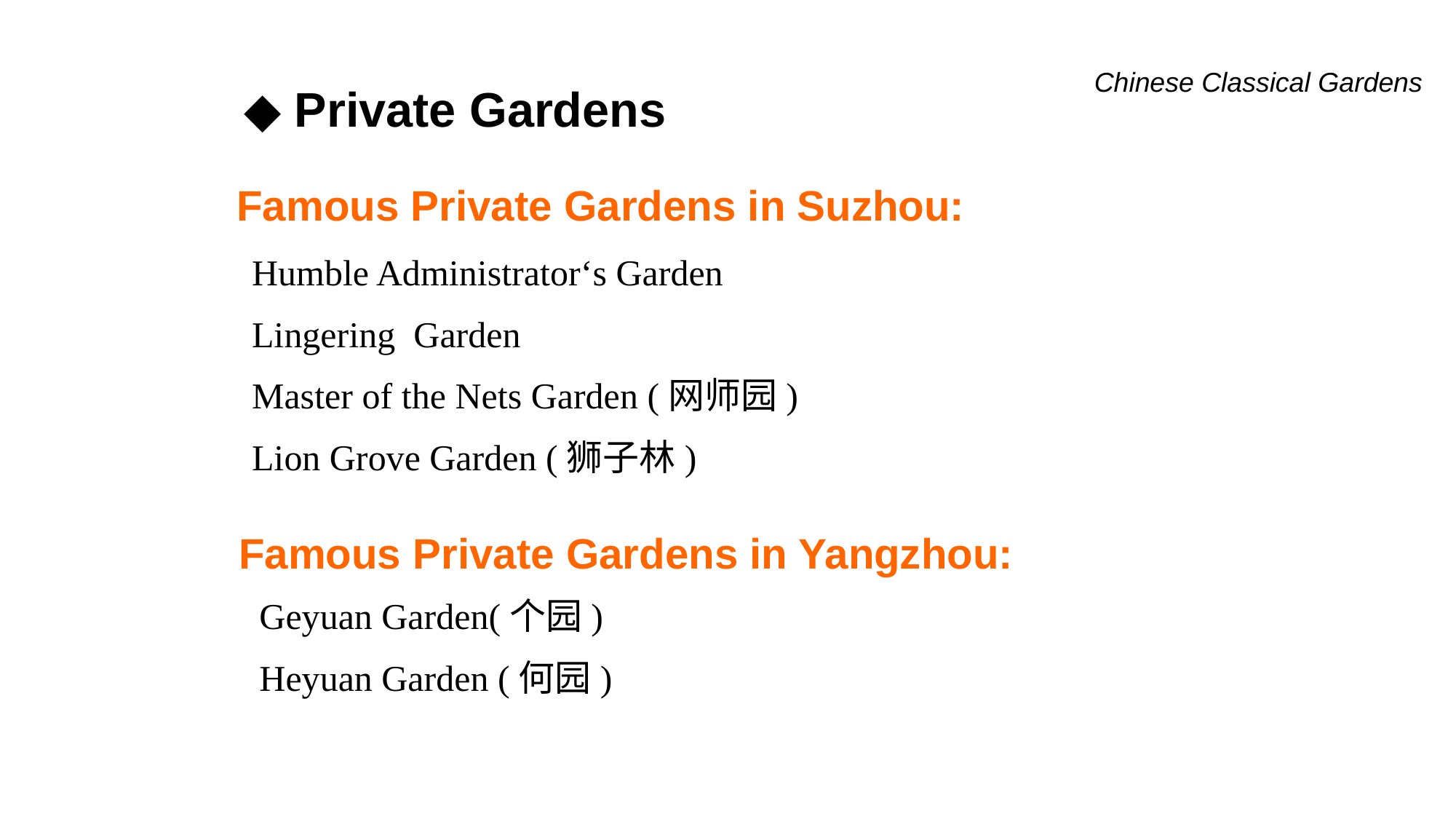

Chinese Classical Gardens
◆ Private Gardens
Famous Private Gardens in Suzhou:
Humble Administrator‘s Garden
Lingering  Garden
Master of the Nets Garden (网师园)
Lion Grove Garden (狮子林)
Famous Private Gardens in Yangzhou:
Geyuan Garden(个园)
Heyuan Garden (何园)